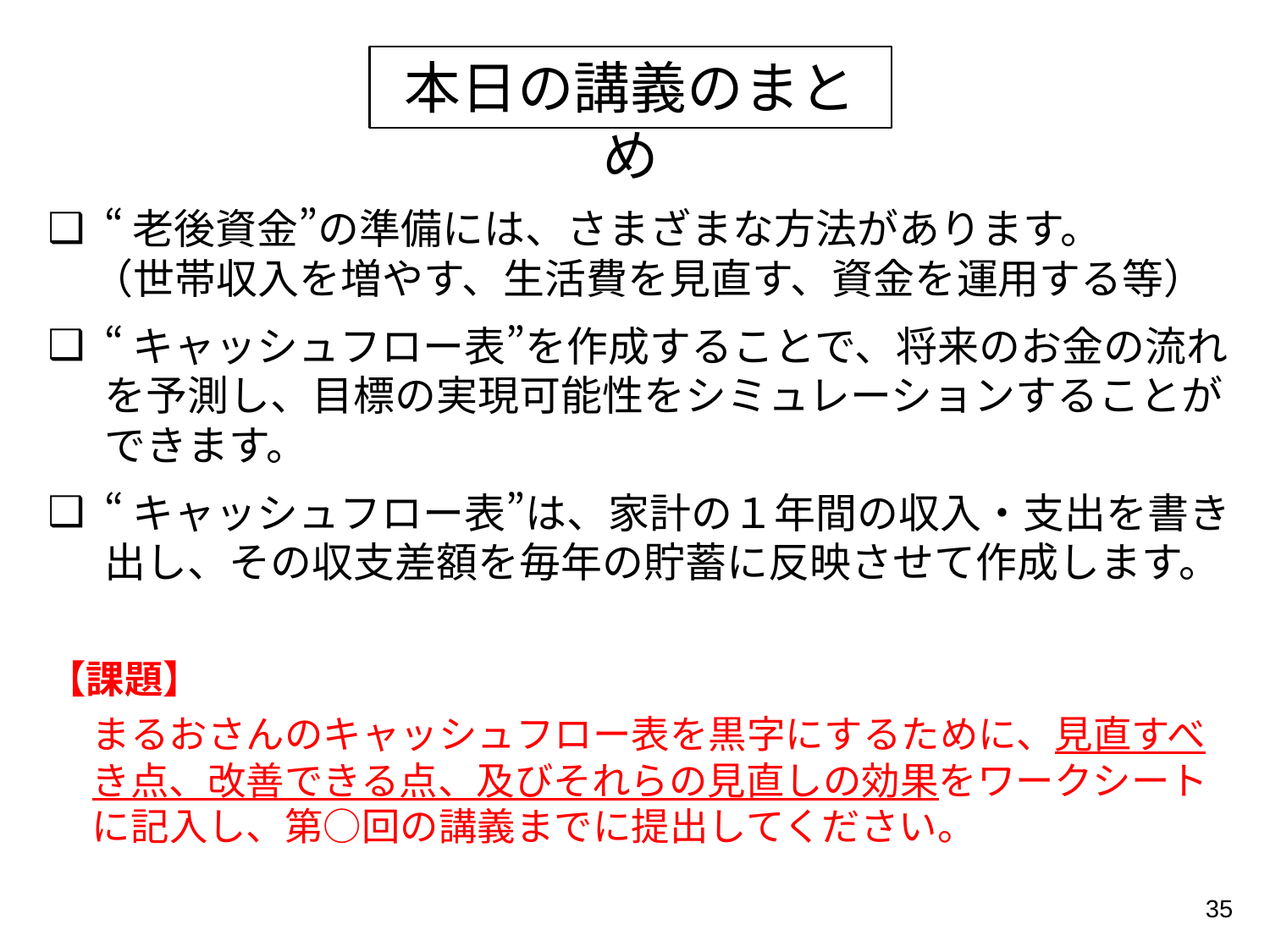

本日の講義のまとめ
“老後資金”の準備には、さまざまな方法があります。
（世帯収入を増やす、生活費を見直す、資金を運用する等）
“キャッシュフロー表”を作成することで、将来のお金の流れを予測し、目標の実現可能性をシミュレーションすることができます。
“キャッシュフロー表”は、家計の１年間の収入・支出を書き出し、その収支差額を毎年の貯蓄に反映させて作成します。

【課題】
まるおさんのキャッシュフロー表を黒字にするために、見直すべき点、改善できる点、及びそれらの見直しの効果をワークシートに記入し、第○回の講義までに提出してください。
35